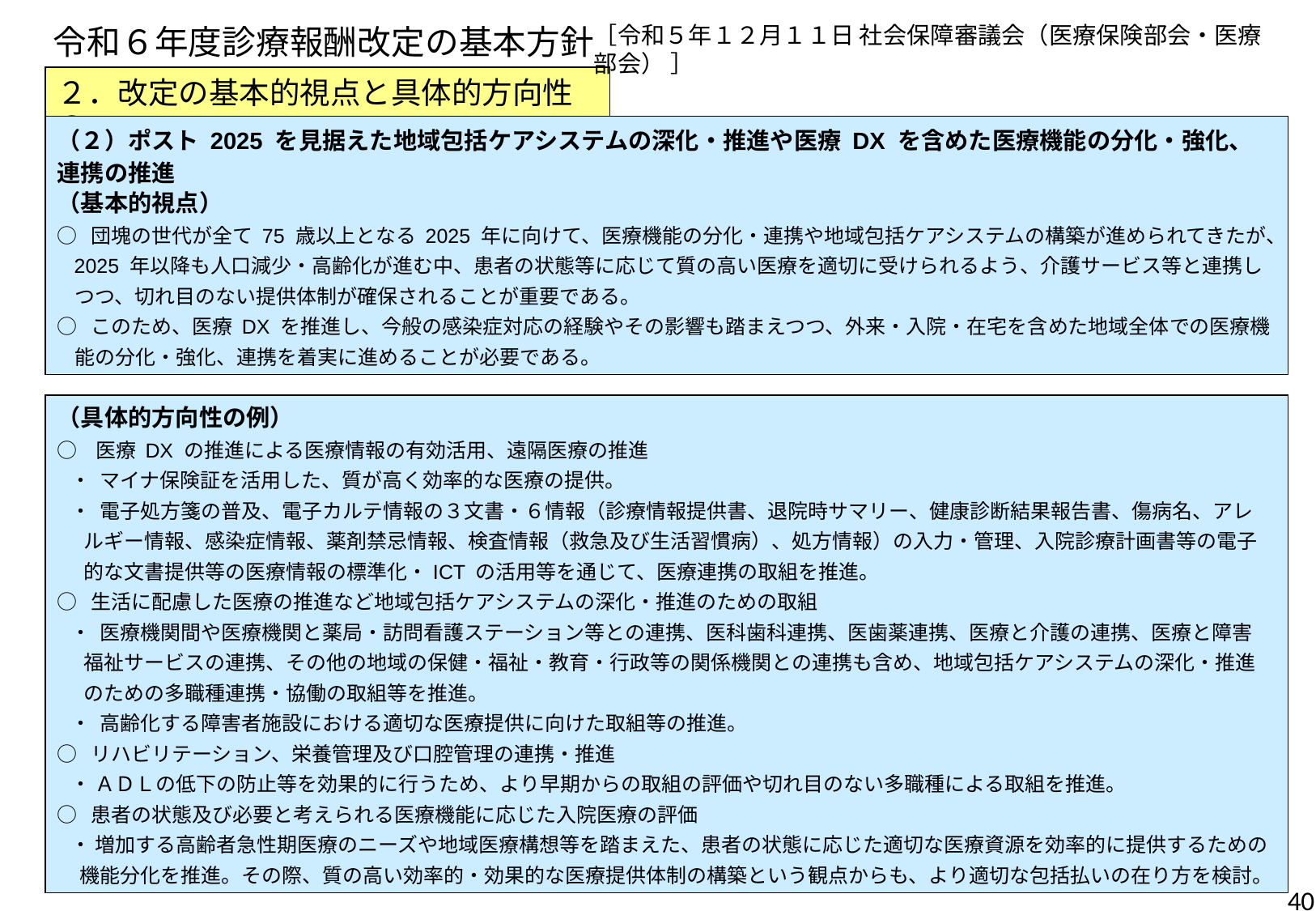

令和６年度診療報酬改定の基本方針
［令和５年１２月１１日 社会保障審議会（医療保険部会・医療部会） ］
２．改定の基本的視点と具体的方向性③
（２）ポスト 2025 を見据えた地域包括ケアシステムの深化・推進や医療 DX を含めた医療機能の分化・強化、連携の推進
（基本的視点）
○  団塊の世代が全て 75 歳以上となる 2025 年に向けて、医療機能の分化・連携や地域包括ケアシステムの構築が進められてきたが、
   2025 年以降も人口減少・高齢化が進む中、患者の状態等に応じて質の高い医療を適切に受けられるよう、介護サービス等と連携し
   つつ、切れ目のない提供体制が確保されることが重要である。
○  このため、医療 DX を推進し、今般の感染症対応の経験やその影響も踏まえつつ、外来・入院・在宅を含めた地域全体での医療機
   能の分化・強化、連携を着実に進めることが必要である。
（具体的方向性の例）
○   医療 DX の推進による医療情報の有効活用、遠隔医療の推進
  ・  マイナ保険証を活用した、質が高く効率的な医療の提供。
  ・  電子処方箋の普及、電子カルテ情報の３文書・６情報（診療情報提供書、退院時サマリー、健康診断結果報告書、傷病名、アレ
     ルギー情報、感染症情報、薬剤禁忌情報、検査情報（救急及び生活習慣病）、処方情報）の入力・管理、入院診療計画書等の電子
     的な文書提供等の医療情報の標準化・ICT の活用等を通じて、医療連携の取組を推進。
○  生活に配慮した医療の推進など地域包括ケアシステムの深化・推進のための取組
  ・  医療機関間や医療機関と薬局・訪問看護ステーション等との連携、医科歯科連携、医歯薬連携、医療と介護の連携、医療と障害
     福祉サービスの連携、その他の地域の保健・福祉・教育・行政等の関係機関との連携も含め、地域包括ケアシステムの深化・推進
     のための多職種連携・協働の取組等を推進。
  ・  高齢化する障害者施設における適切な医療提供に向けた取組等の推進。
○  リハビリテーション、栄養管理及び口腔管理の連携・推進
  ・ ＡＤＬの低下の防止等を効果的に行うため、より早期からの取組の評価や切れ目のない多職種による取組を推進。
○  患者の状態及び必要と考えられる医療機能に応じた入院医療の評価
  ・ 増加する高齢者急性期医療のニーズや地域医療構想等を踏まえた、患者の状態に応じた適切な医療資源を効率的に提供するための
    機能分化を推進。その際、質の高い効率的・効果的な医療提供体制の構築という観点からも、より適切な包括払いの在り方を検討。
40